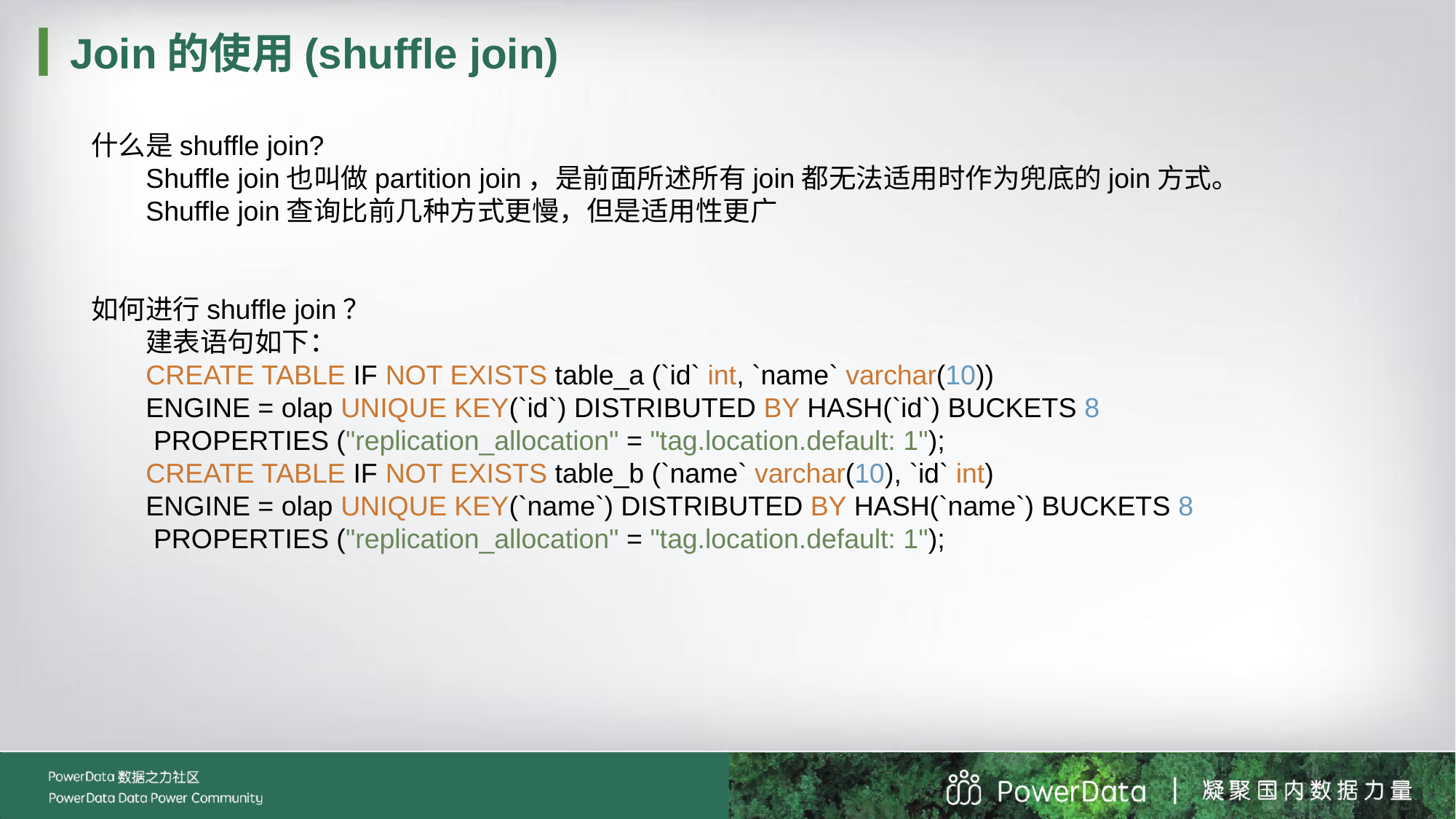

Join的使用(shuffle join)

什么是shuffle join?
Shuffle join也叫做partition join，是前面所述所有join都无法适用时作为兜底的join方式。
Shuffle join查询比前几种方式更慢，但是适用性更广

如何进行shuffle join？
建表语句如下：
CREATE TABLE IF NOT EXISTS table_a (`id` int, `name` varchar(10))
ENGINE = olap UNIQUE KEY(`id`) DISTRIBUTED BY HASH(`id`) BUCKETS 8
 PROPERTIES ("replication_allocation" = "tag.location.default: 1");
CREATE TABLE IF NOT EXISTS table_b (`name` varchar(10), `id` int)
ENGINE = olap UNIQUE KEY(`name`) DISTRIBUTED BY HASH(`name`) BUCKETS 8
 PROPERTIES ("replication_allocation" = "tag.location.default: 1");